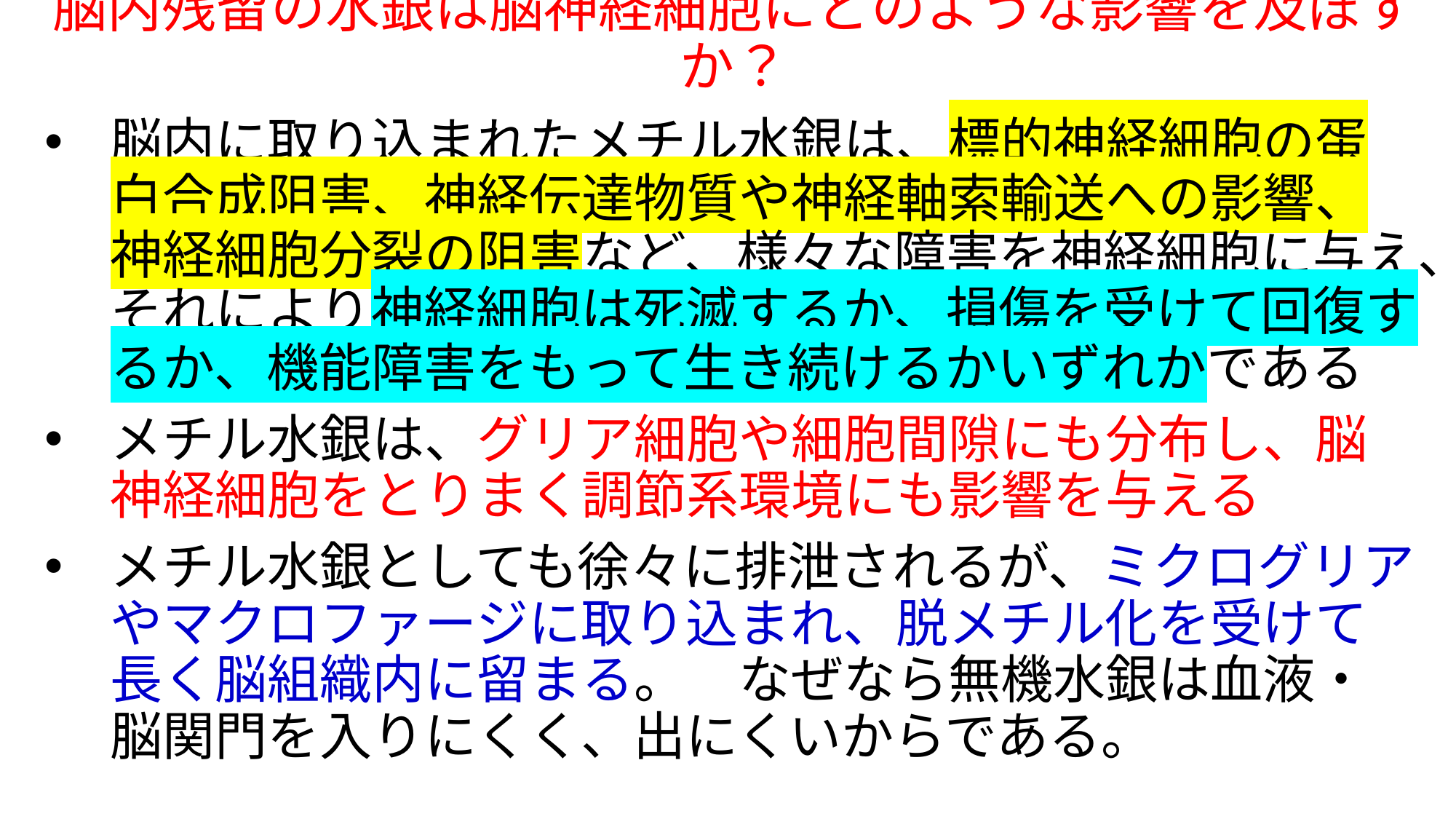

# 脳内残留の水銀は脳神経細胞にどのような影響を及ぼすか？
脳内に取り込まれたメチル水銀は、標的神経細胞の蛋白合成阻害、神経伝達物質や神経軸索輸送への影響、神経細胞分裂の阻害など、様々な障害を神経細胞に与え、それにより神経細胞は死滅するか、損傷を受けて回復するか、機能障害をもって生き続けるかいずれかである
メチル水銀は、グリア細胞や細胞間隙にも分布し、脳神経細胞をとりまく調節系環境にも影響を与える
メチル水銀としても徐々に排泄されるが、ミクログリアやマクロファージに取り込まれ、脱メチル化を受けて長く脳組織内に留まる。　なぜなら無機水銀は血液・脳関門を入りにくく、出にくいからである。